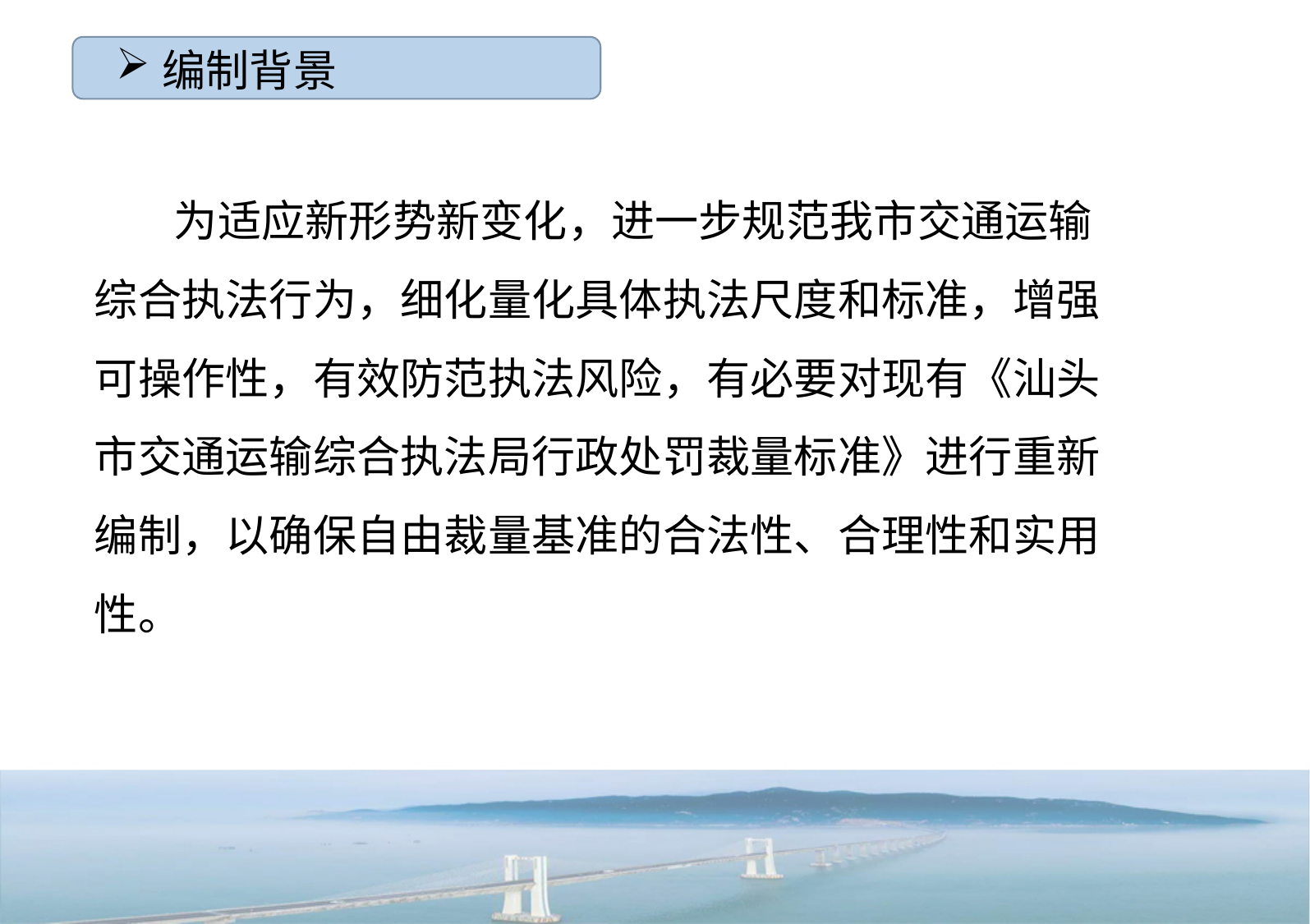

编制背景
       为适应新形势新变化，进一步规范我市交通运输
综合执法行为，细化量化具体执法尺度和标准，增强
可操作性，有效防范执法风险，有必要对现有《汕头
市交通运输综合执法局行政处罚裁量标准》进行重新
编制，以确保自由裁量基准的合法性、合理性和实用
性。